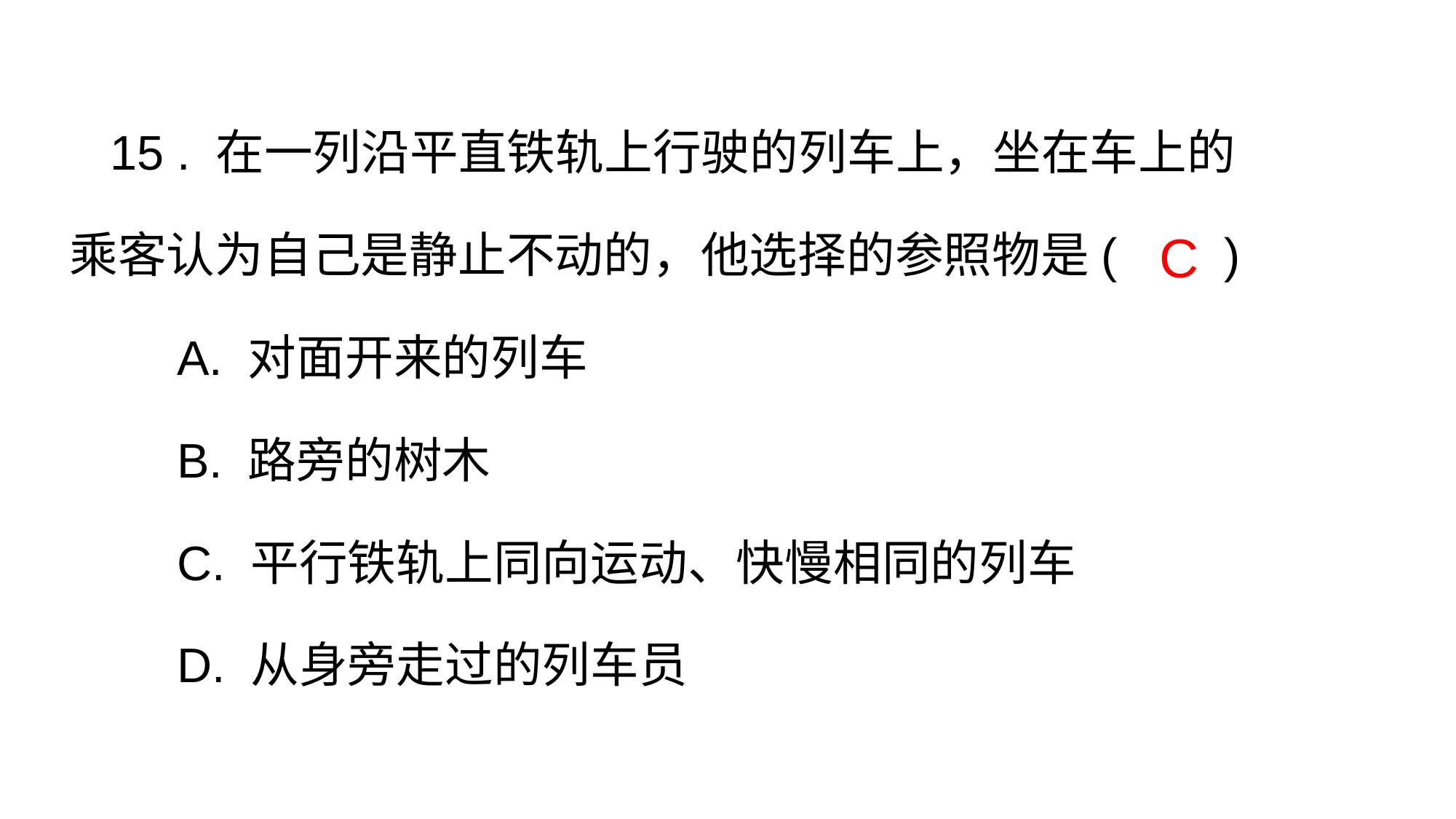

15 . 在一列沿平直铁轨上行驶的列车上，坐在车上的
乘客认为自己是静止不动的，他选择的参照物是(        )
        A. 对面开来的列车
        B. 路旁的树木
        C. 平行铁轨上同向运动、快慢相同的列车
        D. 从身旁走过的列车员
 C